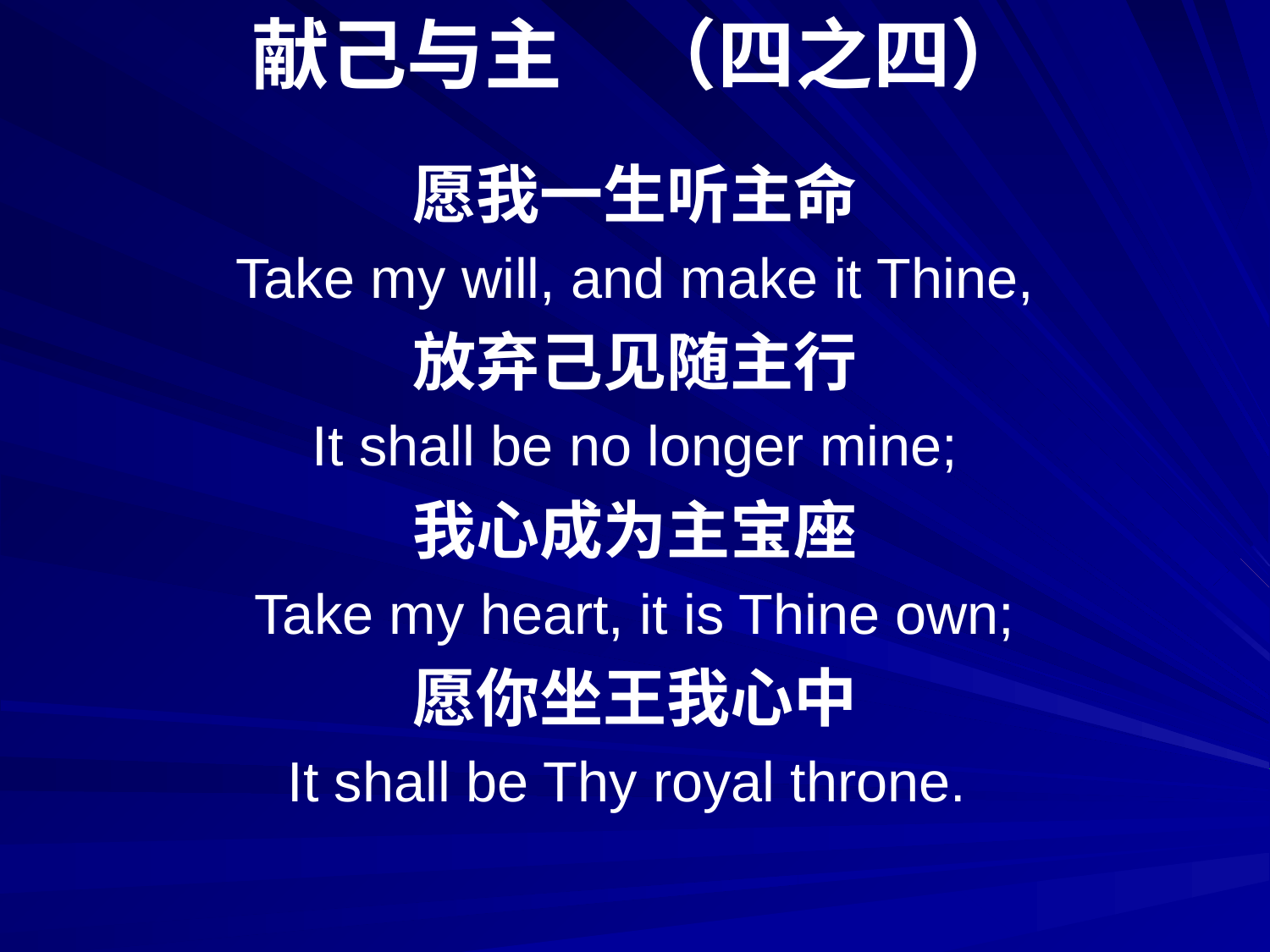

献己与主　（四之四）
愿我一生听主命
Take my will, and make it Thine,
放弃己见随主行
It shall be no longer mine;
我心成为主宝座
Take my heart, it is Thine own;
愿你坐王我心中
It shall be Thy royal throne.